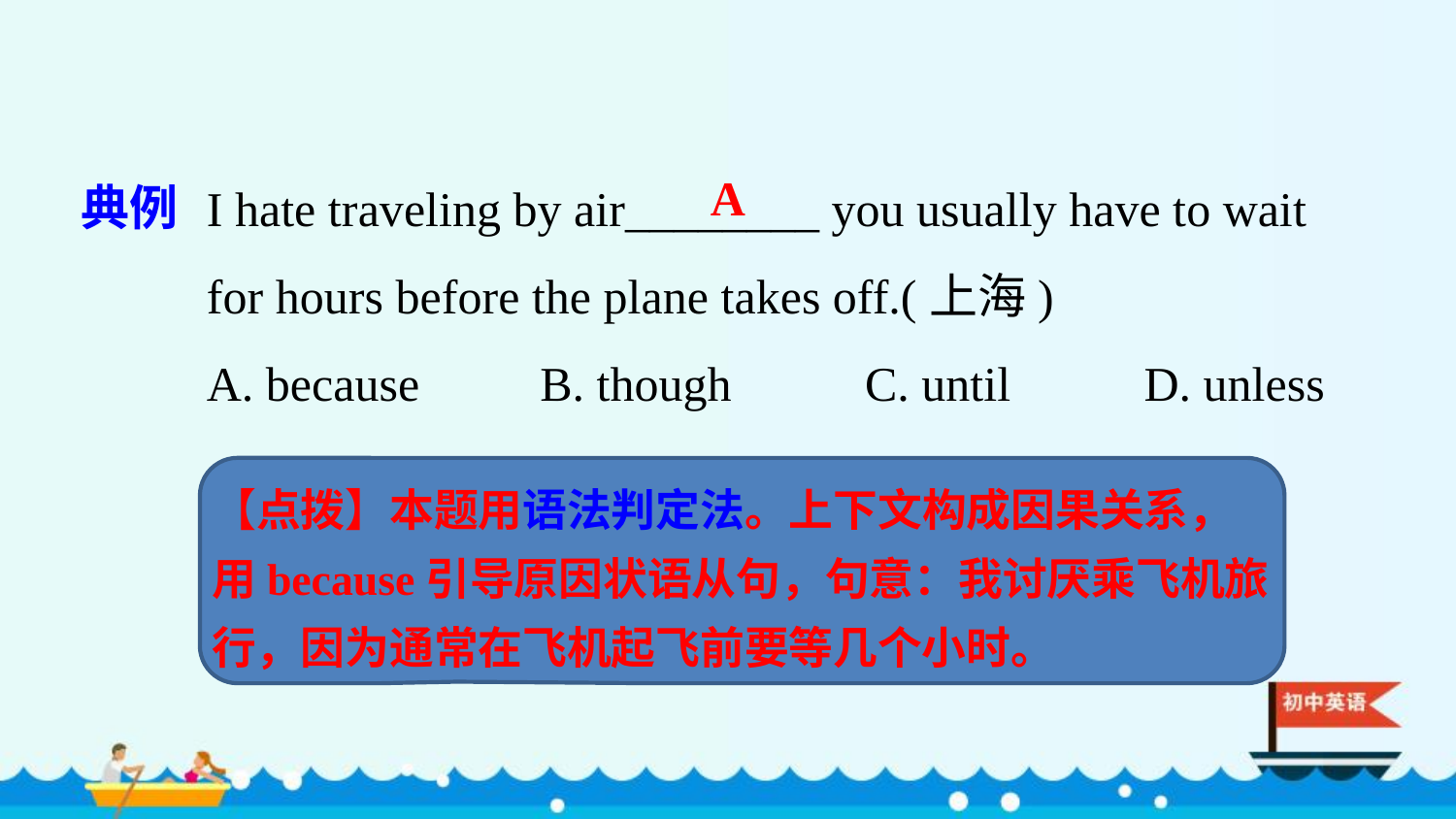

I hate traveling by air________ you usually have to wait for hours before the plane takes off.(上海)
A. because　　B. though           C. until           D. unless
典例
A

【点拨】本题用语法判定法。上下文构成因果关系， 用because引导原因状语从句，句意：我讨厌乘飞机旅行，因为通常在飞机起飞前要等几个小时。